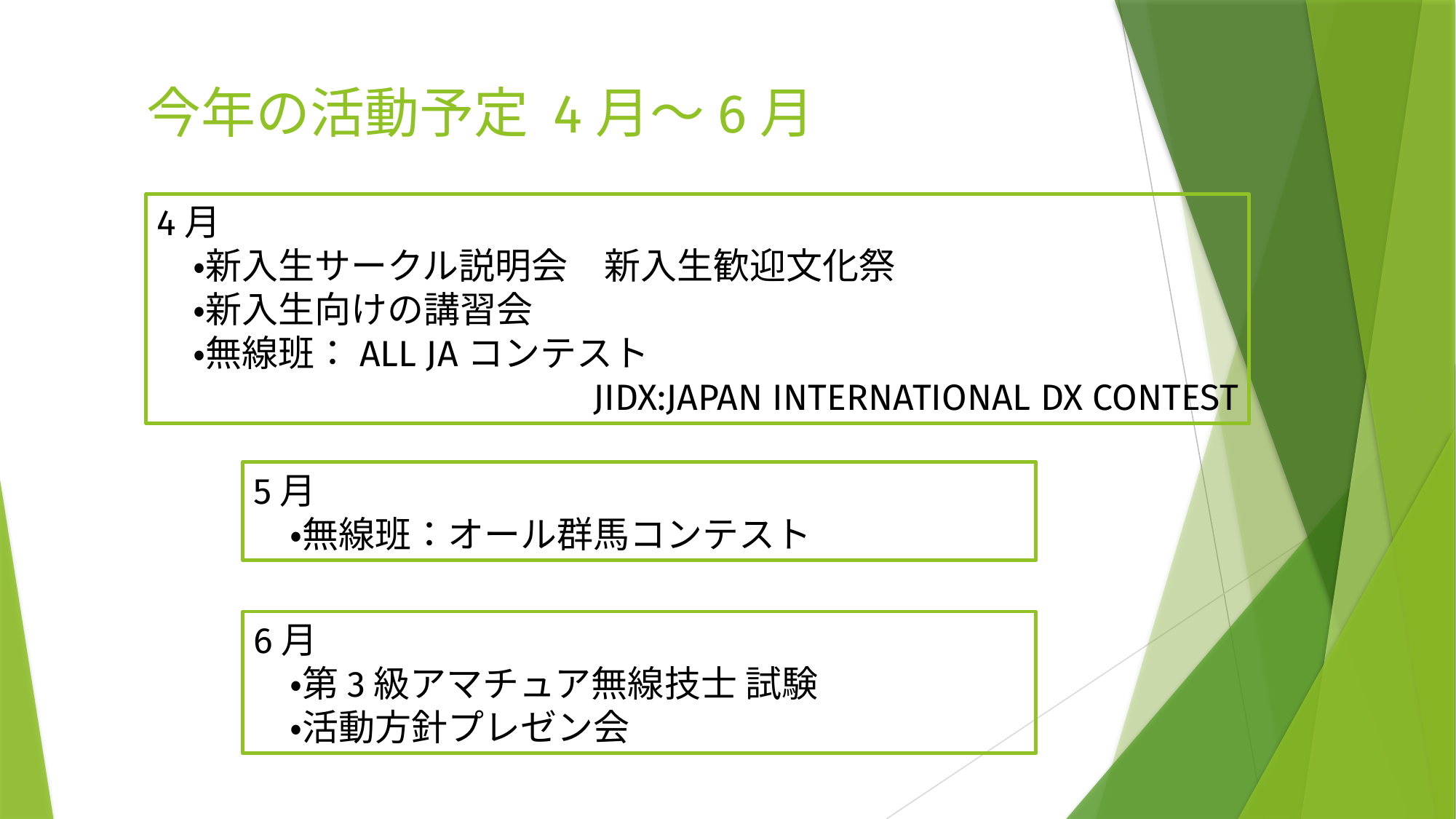

# 今年の活動予定 4月～6月
4月
　・新入生サークル説明会　新入生歓迎文化祭
　・新入生向けの講習会
　・無線班：ALL JAコンテスト
				JIDX:JAPAN INTERNATIONAL DX CONTEST
5月
　・無線班：オール群馬コンテスト
6月
　・第3級アマチュア無線技士 試験
　・活動方針プレゼン会